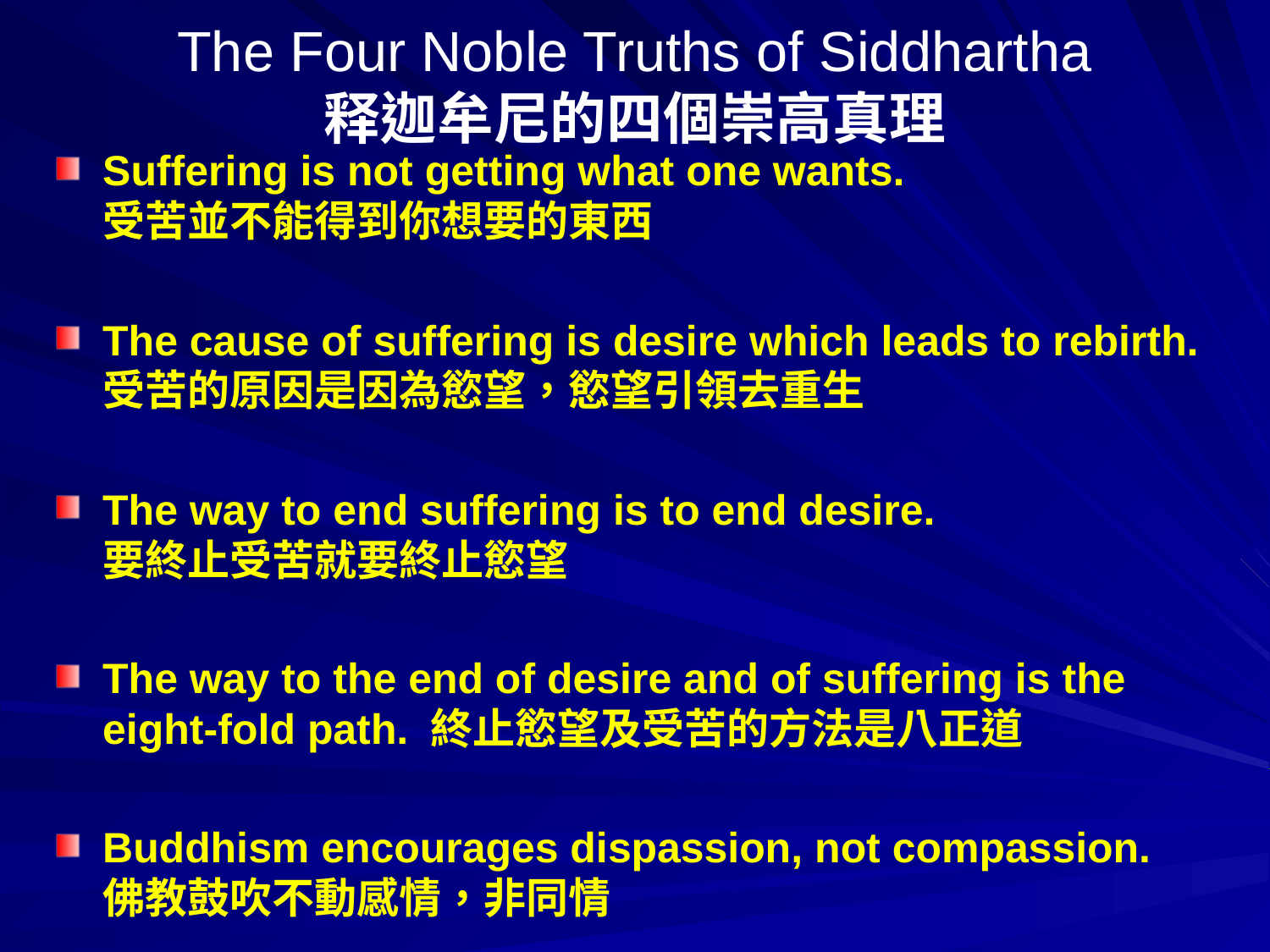

# The Four Noble Truths of Siddhartha 释迦牟尼的四個崇高真理
Suffering is not getting what one wants.                         受苦並不能得到你想要的東西

The cause of suffering is desire which leads to rebirth.  受苦的原因是因為慾望，慾望引領去重生

The way to end suffering is to end desire.                       要終止受苦就要終止慾望

The way to the end of desire and of suffering is the eight-fold path. 終止慾望及受苦的方法是八正道

Buddhism encourages dispassion, not compassion.        佛教鼓吹不動感情，非同情